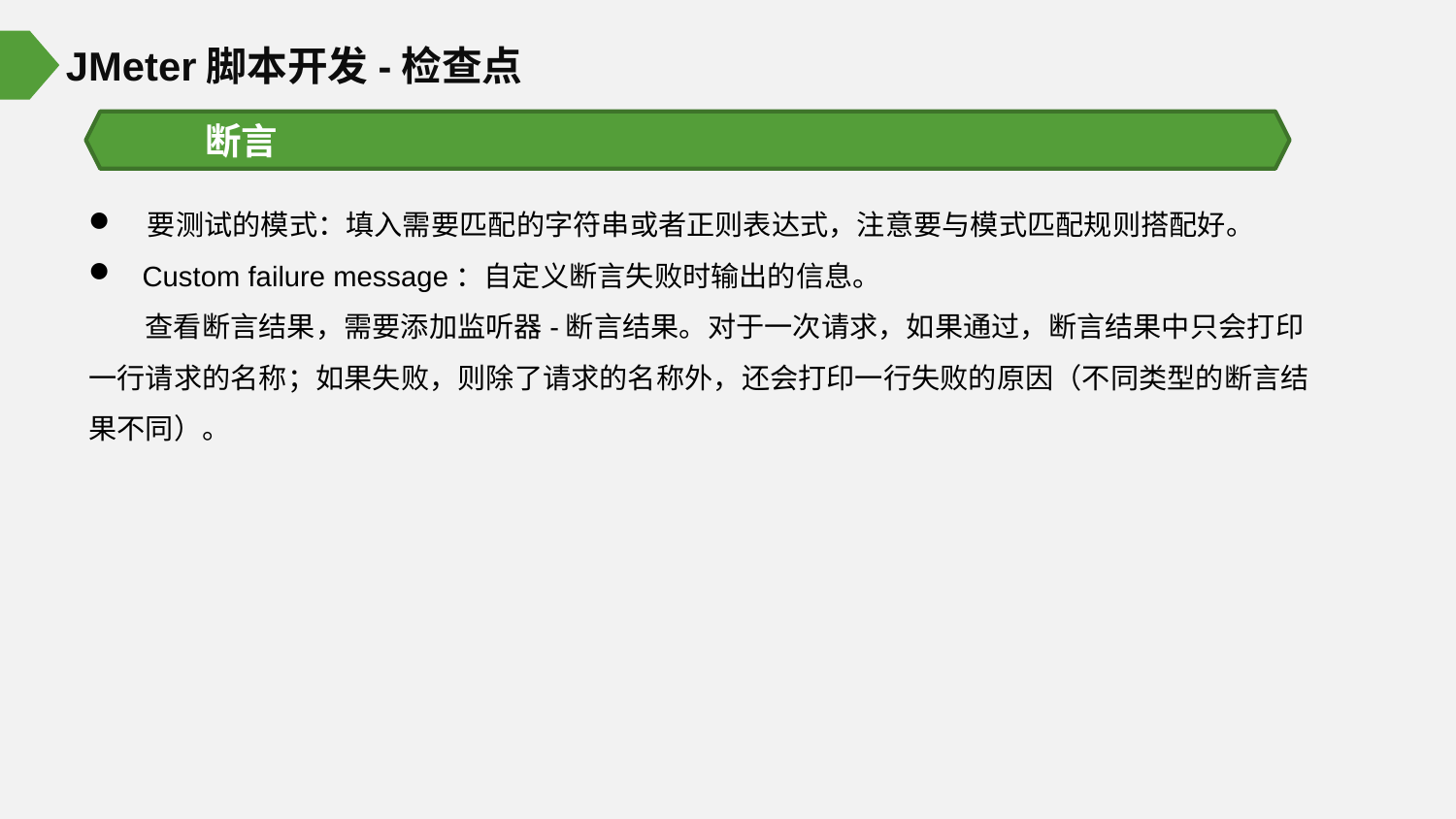

JMeter脚本开发-检查点
断言
 要测试的模式：填入需要匹配的字符串或者正则表达式，注意要与模式匹配规则搭配好。
 Custom failure message：自定义断言失败时输出的信息。
查看断言结果，需要添加监听器-断言结果。对于一次请求，如果通过，断言结果中只会打印一行请求的名称；如果失败，则除了请求的名称外，还会打印一行失败的原因（不同类型的断言结果不同）。